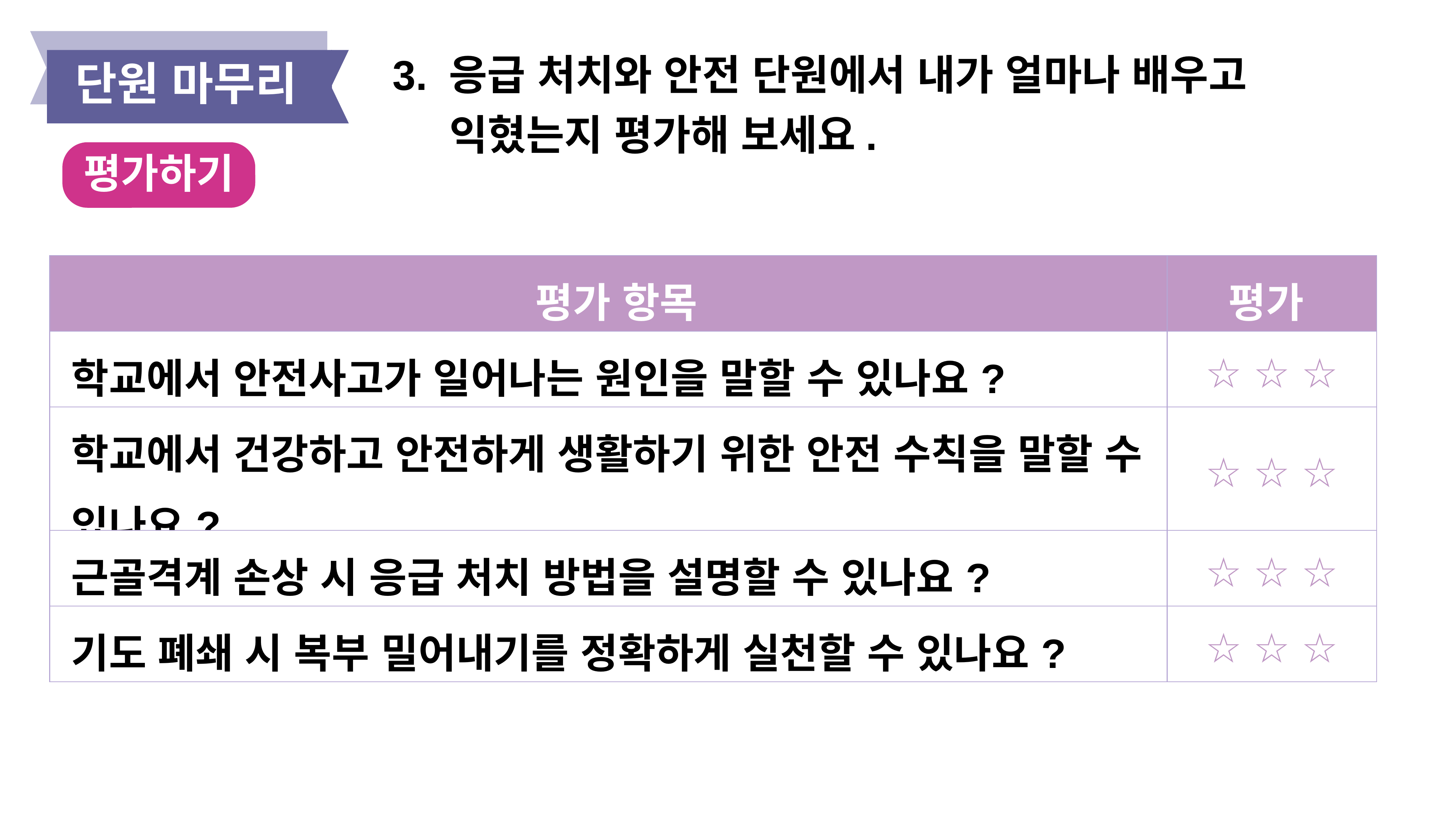

단원 마무리
3. 응급 처치와 안전 단원에서 내가 얼마나 배우고
    익혔는지 평가해 보세요.

평가하기
| 평가 항목 | 평가 |
| --- | --- |
| 학교에서 안전사고가 일어나는 원인을 말할 수 있나요? | ☆ ☆ ☆ |
| 학교에서 건강하고 안전하게 생활하기 위한 안전 수칙을 말할 수 있나요? | ☆ ☆ ☆ |
| 근골격계 손상 시 응급 처치 방법을 설명할 수 있나요? | ☆ ☆ ☆ |
| 기도 폐쇄 시 복부 밀어내기를 정확하게 실천할 수 있나요? | ☆ ☆ ☆ |